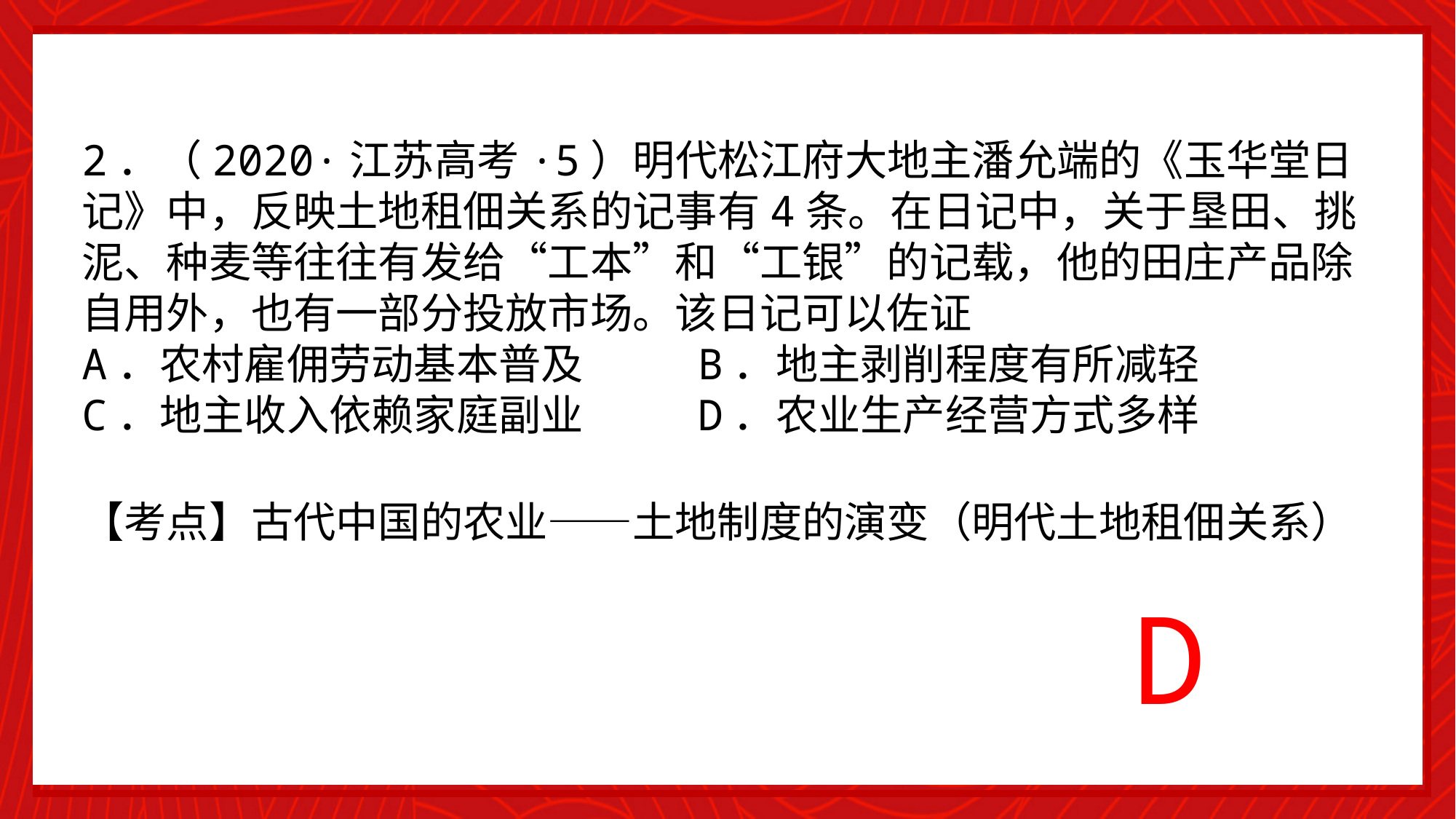

2．（2020·江苏高考·5）明代松江府大地主潘允端的《玉华堂日记》中，反映土地租佃关系的记事有4条。在日记中，关于垦田、挑泥、种麦等往往有发给“工本”和“工银”的记载，他的田庄产品除自用外，也有一部分投放市场。该日记可以佐证
A．农村雇佣劳动基本普及           B．地主剥削程度有所减轻
C．地主收入依赖家庭副业           D．农业生产经营方式多样
【考点】古代中国的农业——土地制度的演变（明代土地租佃关系）
D